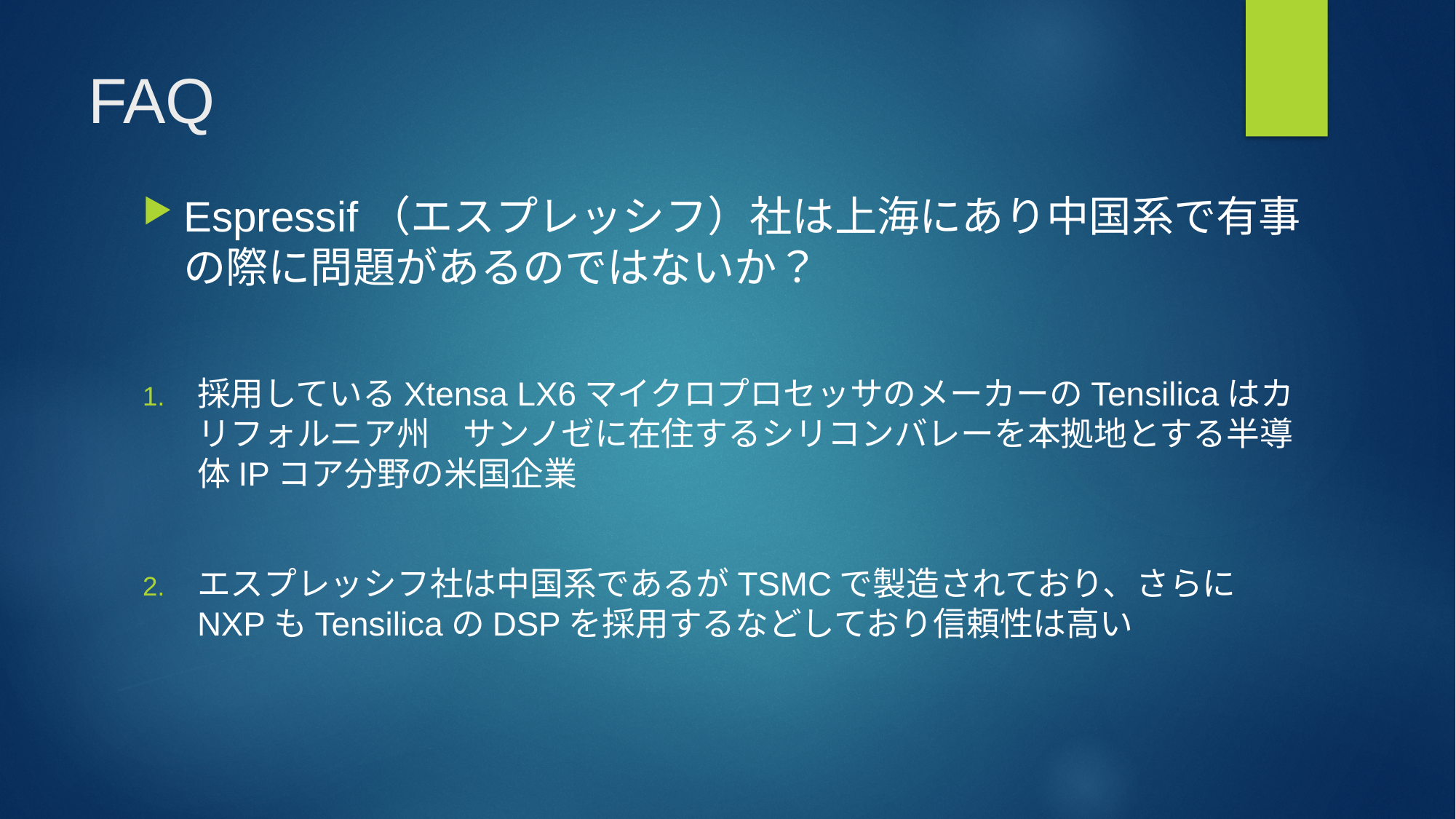

# FAQ
Espressif（エスプレッシフ）社は上海にあり中国系で有事の際に問題があるのではないか？

採用しているXtensa LX6マイクロプロセッサのメーカーのTensilicaはカリフォルニア州　サンノゼに在住するシリコンバレーを本拠地とする半導体IPコア分野の米国企業

エスプレッシフ社は中国系であるがTSMCで製造されており、さらに
NXPもTensilicaのDSPを採用するなどしており信頼性は高い